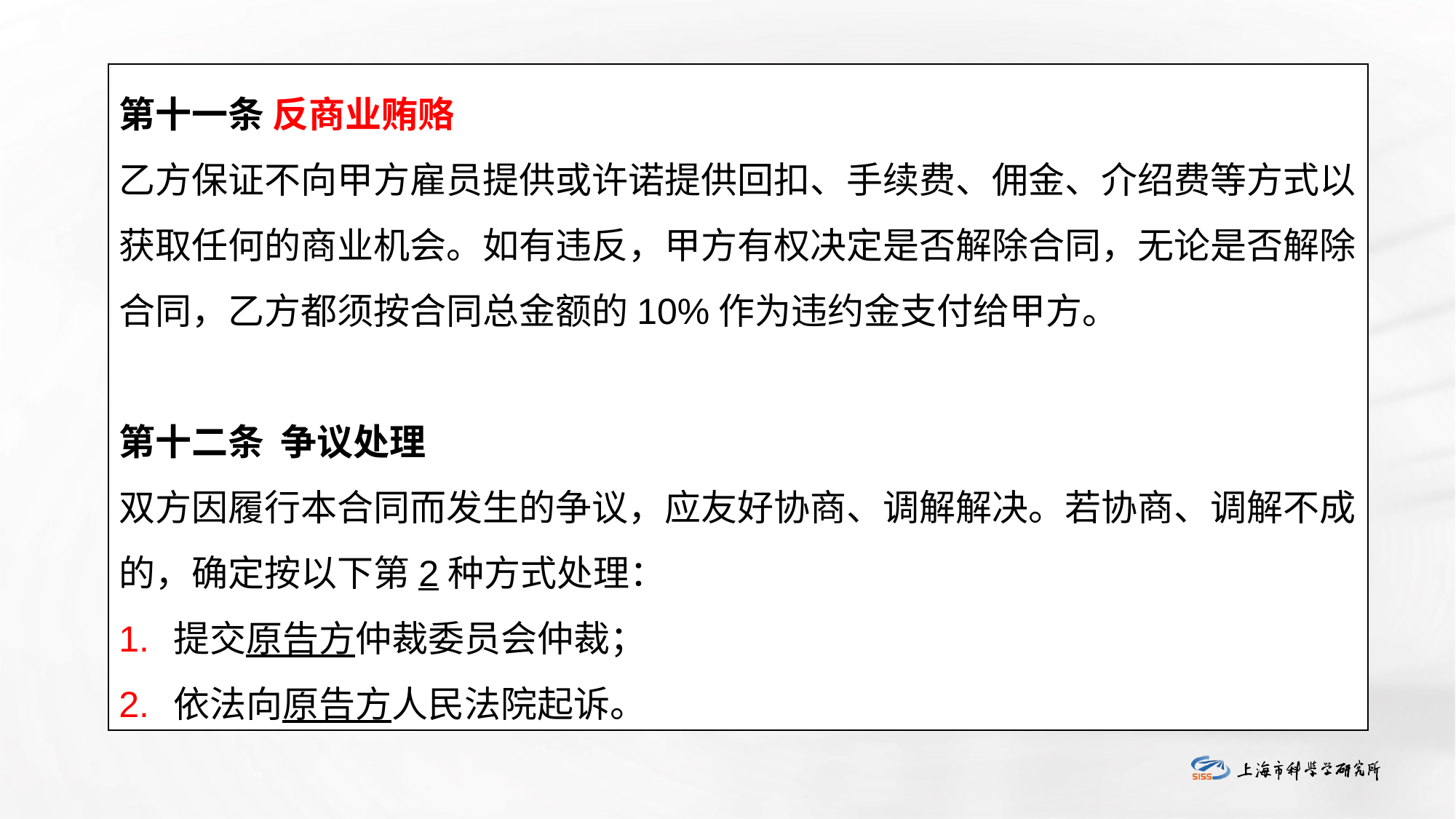

第十一条 反商业贿赂
乙方保证不向甲方雇员提供或许诺提供回扣、手续费、佣金、介绍费等方式以获取任何的商业机会。如有违反，甲方有权决定是否解除合同，无论是否解除合同，乙方都须按合同总金额的10%作为违约金支付给甲方。

第十二条  争议处理
双方因履行本合同而发生的争议，应友好协商、调解解决。若协商、调解不成的，确定按以下第2种方式处理：
提交原告方仲裁委员会仲裁；
依法向原告方人民法院起诉。